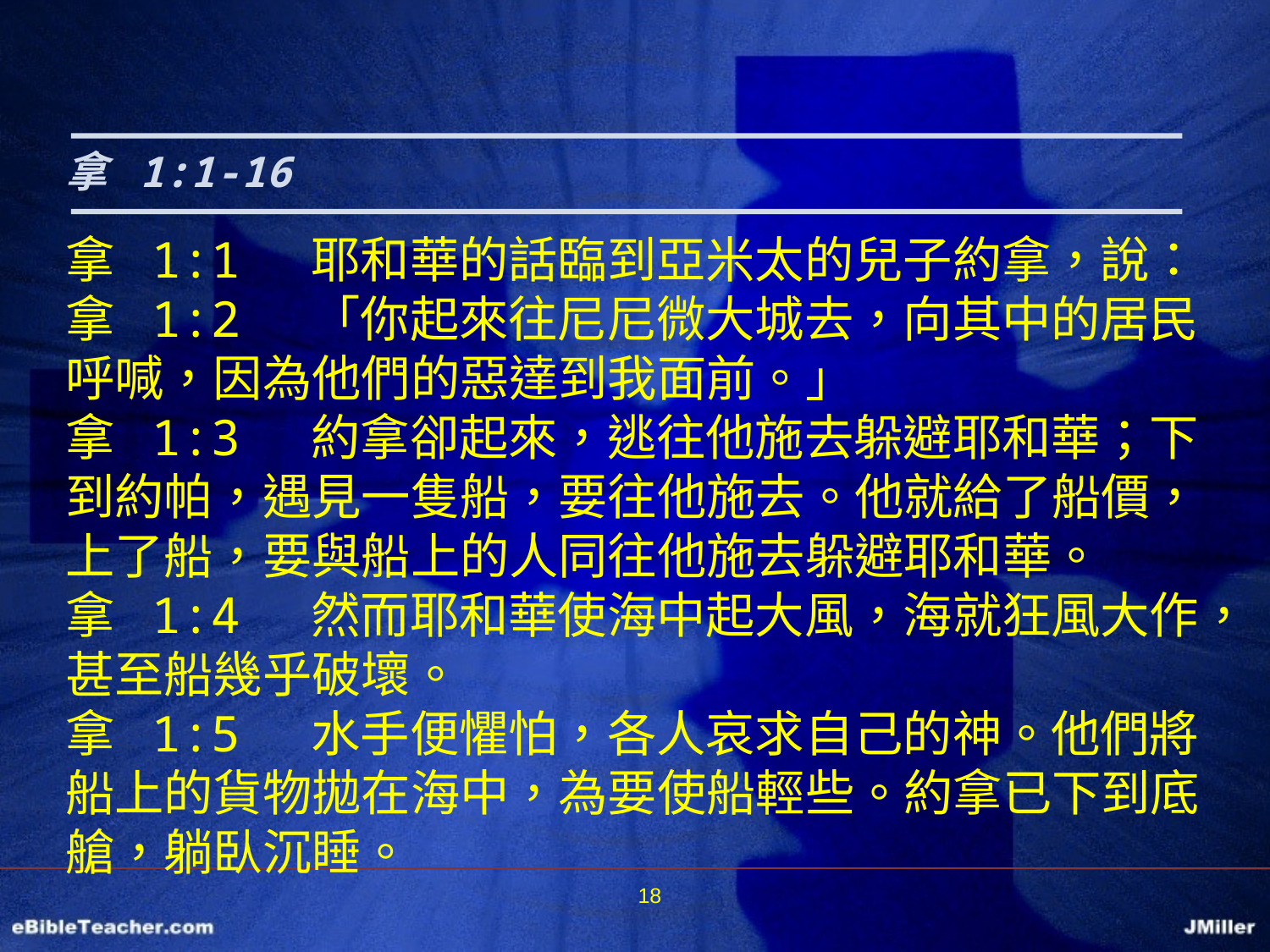

拿 1:1-16
拿 1:1  耶和華的話臨到亞米太的兒子約拿，說：
拿 1:2  「你起來往尼尼微大城去，向其中的居民呼喊，因為他們的惡達到我面前。」
拿 1:3  約拿卻起來，逃往他施去躲避耶和華；下到約帕，遇見一隻船，要往他施去。他就給了船價，上了船，要與船上的人同往他施去躲避耶和華。
拿 1:4  然而耶和華使海中起大風，海就狂風大作，甚至船幾乎破壞。
拿 1:5  水手便懼怕，各人哀求自己的神。他們將船上的貨物拋在海中，為要使船輕些。約拿已下到底艙，躺臥沉睡。